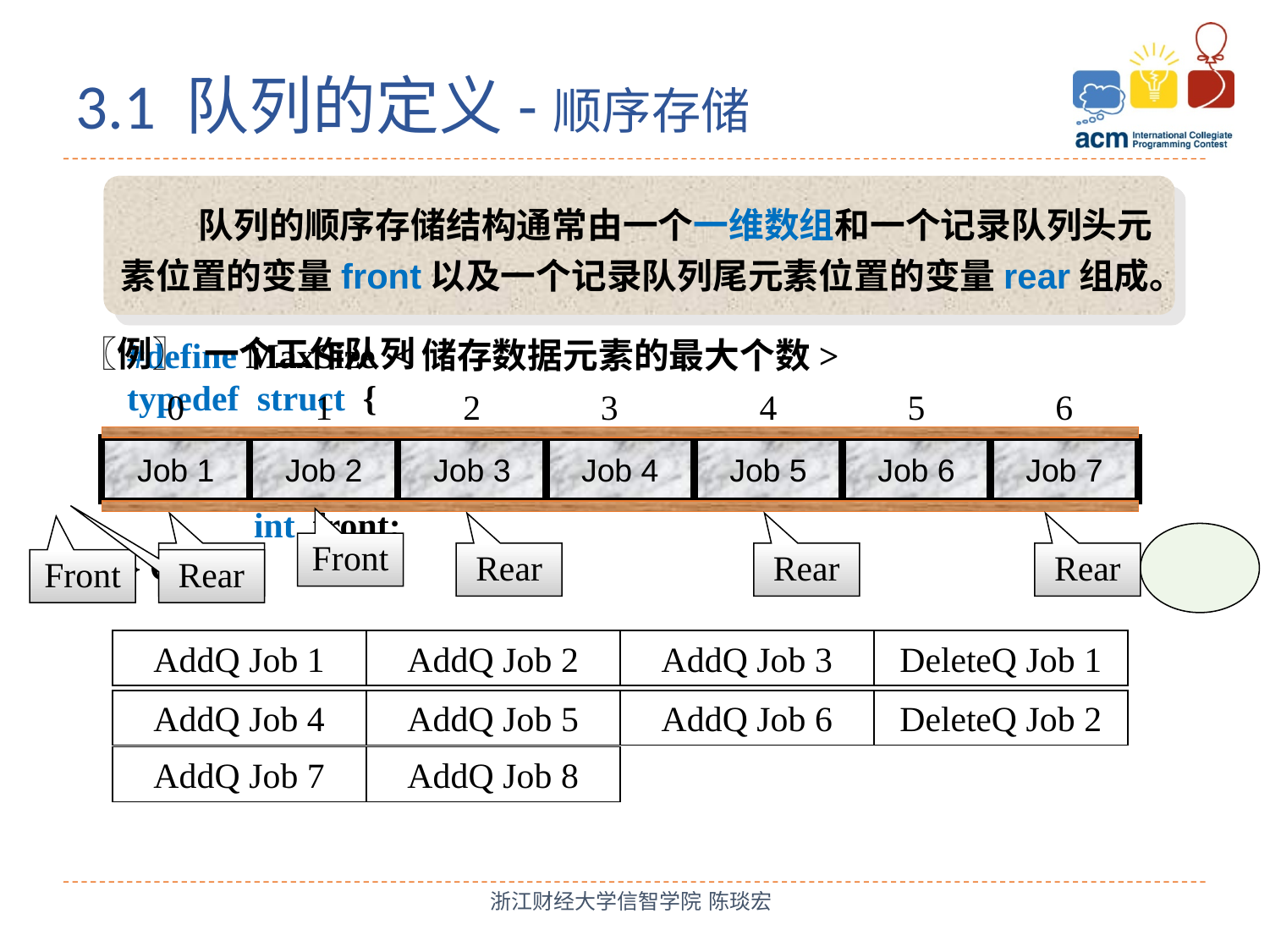

3.1 队列的定义-顺序存储
队列的顺序存储结构通常由一个一维数组和一个记录队列头元素位置的变量front以及一个记录队列尾元素位置的变量rear组成。
〖例〗  一个工作队列
#define MaxSize  <储存数据元素的最大个数>
typedef  struct  {
	ElementType  Data[ MaxSize ];
	int  rear;
	int  front;
} Queue;
0
1
2
3
4
5
6

Job 1
Job 2
Job 3
Job 4
Job 5
Job 6
Job 7

Front
Rear
Rear
Rear
Rear
Front
Rear
AddQ Job 1
AddQ Job 2
AddQ Job 3
DeleteQ Job 1
AddQ Job 4
AddQ Job 5
AddQ Job 6
DeleteQ Job 2
AddQ Job 7
AddQ Job 8
浙江财经大学信智学院 陈琰宏
5